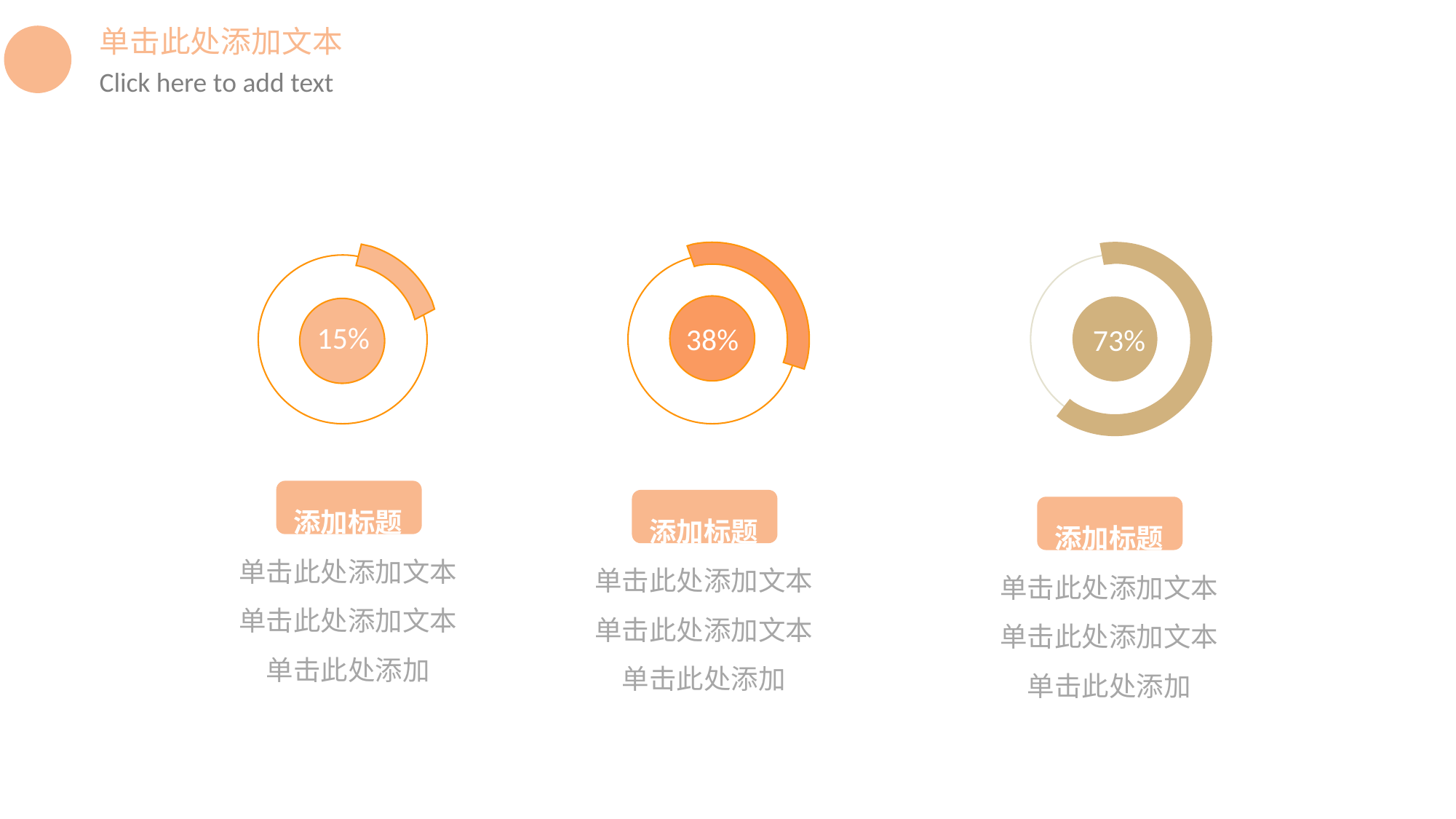

单击此处添加文本

Click here to add text

15%
38%
73%

添加标题
单击此处添加文本单击此处添加文本单击此处添加

添加标题
单击此处添加文本单击此处添加文本单击此处添加

添加标题
单击此处添加文本单击此处添加文本单击此处添加